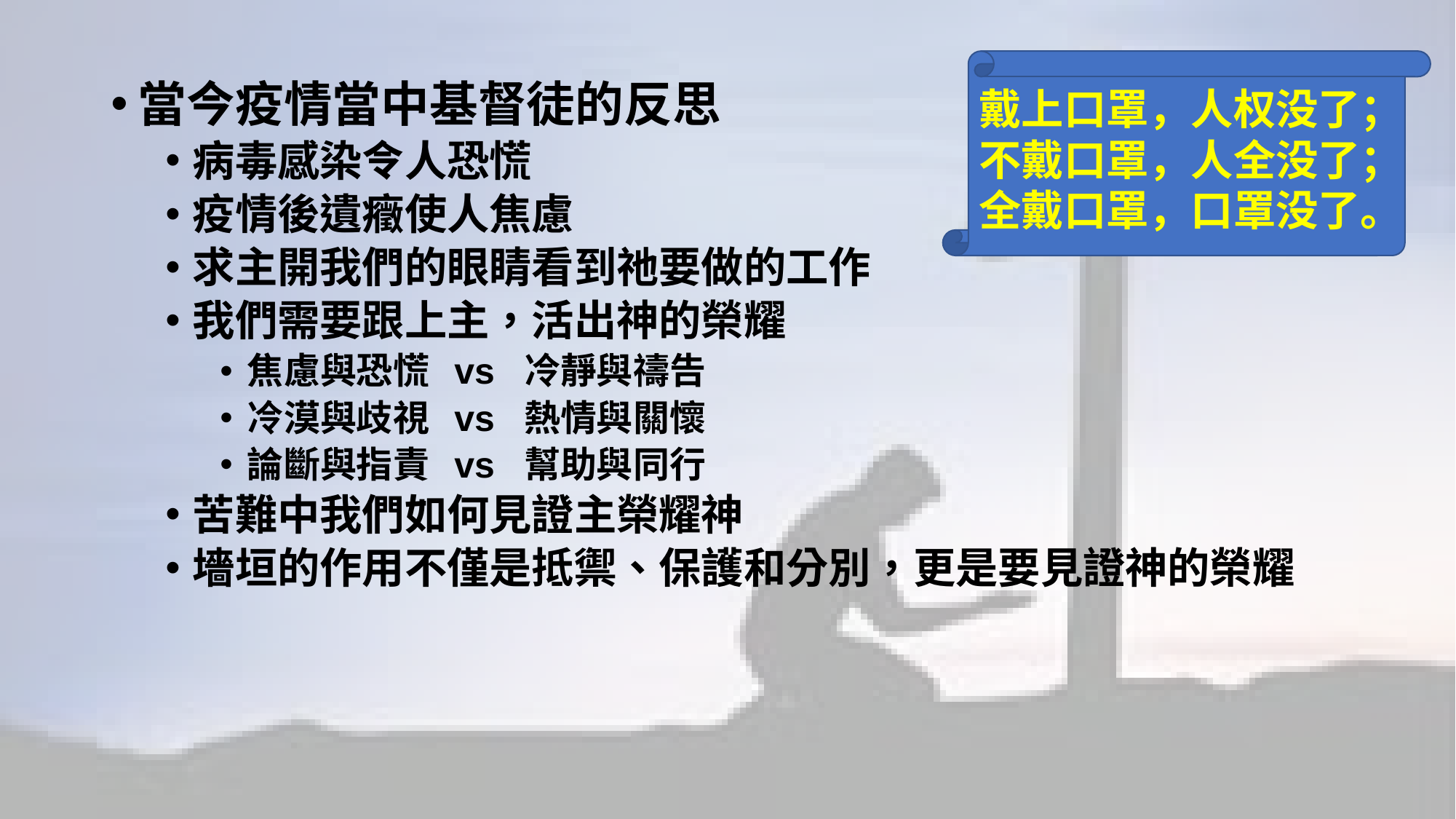

戴上口罩，人权没了；不戴口罩，人全没了；全戴口罩，口罩没了。
當今疫情當中基督徒的反思
病毒感染令人恐慌
疫情後遺癥使人焦慮
求主開我們的眼睛看到祂要做的工作
我們需要跟上主，活出神的榮耀
焦慮與恐慌  vs  冷靜與禱告
冷漠與歧視  vs  熱情與關懷
論斷與指責  vs  幫助與同行
苦難中我們如何見證主榮耀神
墻垣的作用不僅是抵禦、保護和分別，更是要見證神的榮耀